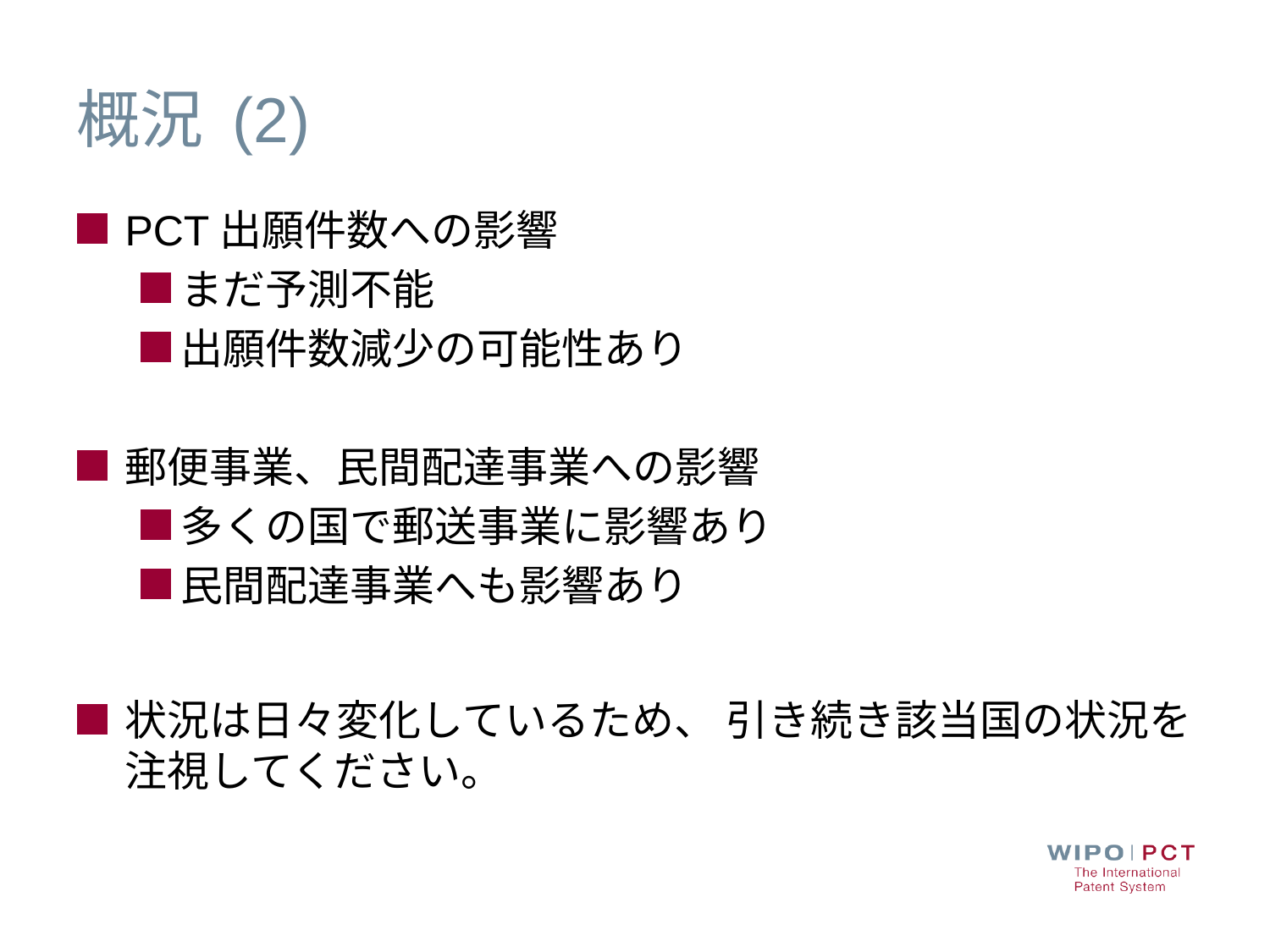

# 概況 (2)
PCT出願件数への影響
まだ予測不能
出願件数減少の可能性あり

郵便事業、民間配達事業への影響
多くの国で郵送事業に影響あり
民間配達事業へも影響あり

状況は日々変化しているため、 引き続き該当国の状況を注視してください。